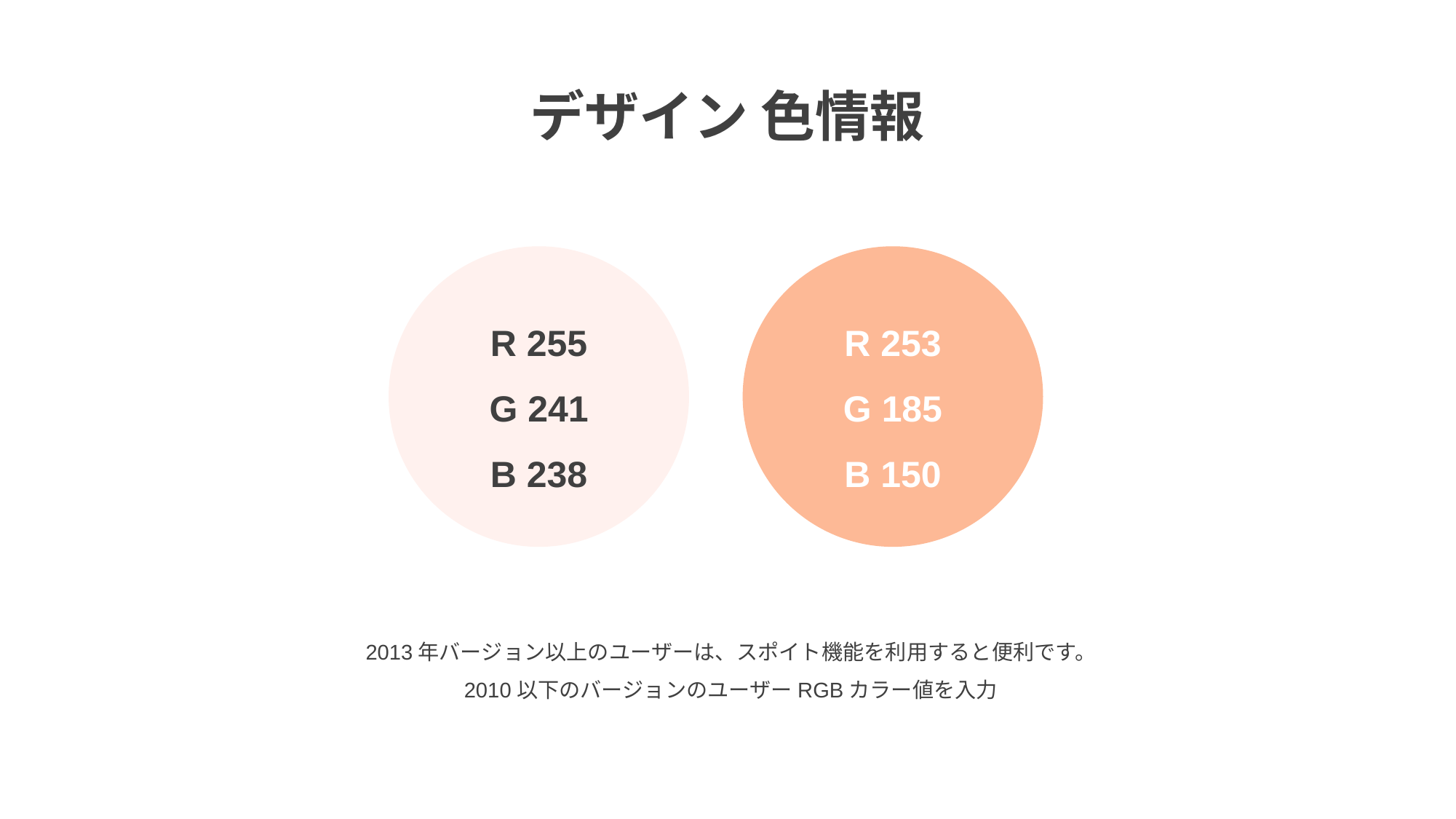

デザイン 色情報
R 255
G 241
B 238
R 253
G 185
B 150
2013年バージョン以上のユーザーは、スポイト機能を利用すると便利です。
2010以下のバージョンのユーザーRGBカラー値を入力